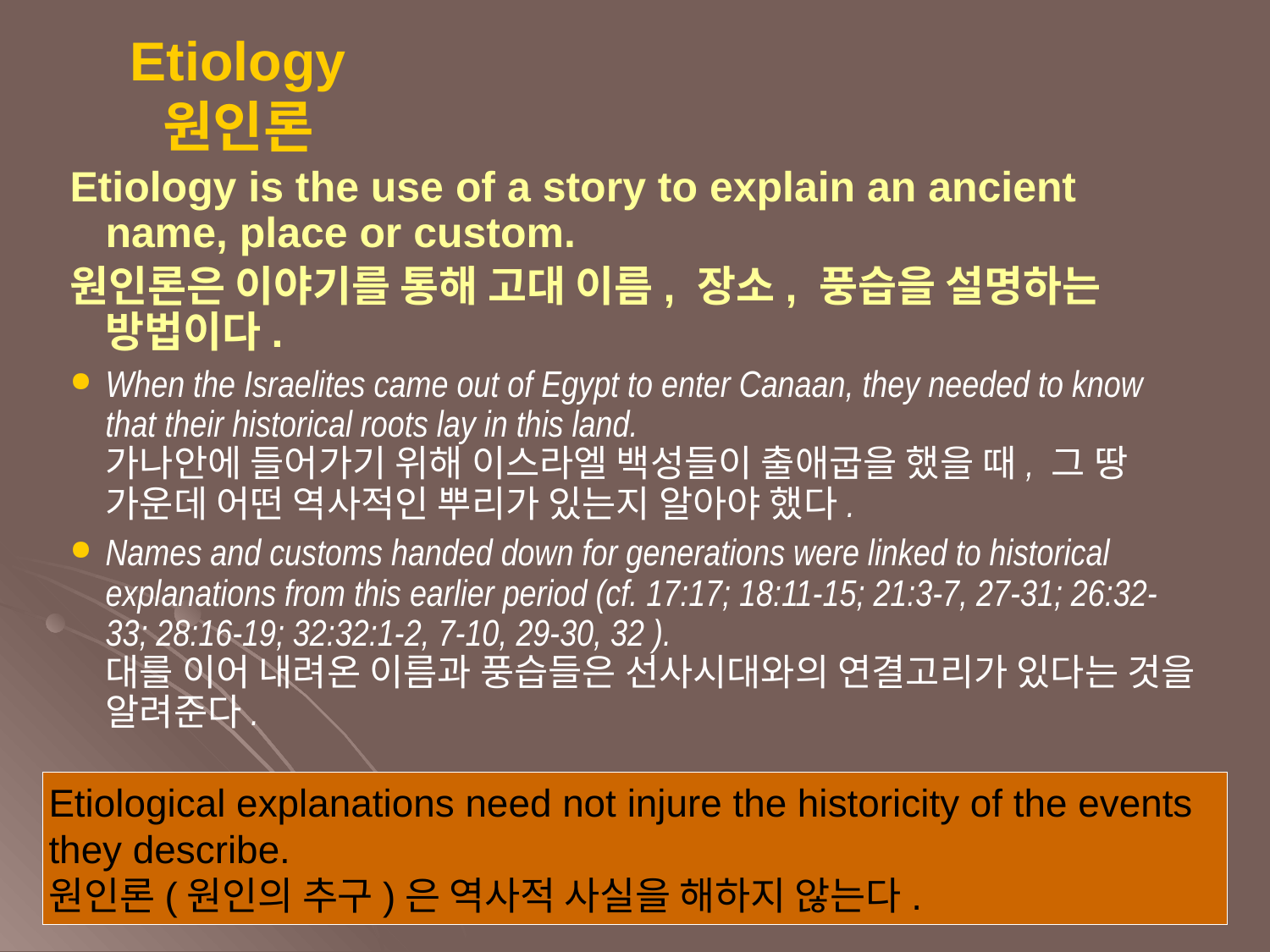

Etiology
원인론
Etiology is the use of a story to explain an ancient name, place or custom.
원인론은 이야기를 통해 고대 이름, 장소, 풍습을 설명하는 방법이다.
When the Israelites came out of Egypt to enter Canaan, they needed to know that their historical roots lay in this land.
가나안에 들어가기 위해 이스라엘 백성들이 출애굽을 했을 때, 그 땅 가운데 어떤 역사적인 뿌리가 있는지 알아야 했다.
Names and customs handed down for generations were linked to historical explanations from this earlier period (cf. 17:17; 18:11-15; 21:3-7, 27-31; 26:32-33; 28:16-19; 32:32:1-2, 7-10, 29-30, 32 ).
대를 이어 내려온 이름과 풍습들은 선사시대와의 연결고리가 있다는 것을 알려준다.
Etiological explanations need not injure the historicity of the events they describe.
원인론(원인의 추구)은 역사적 사실을 해하지 않는다.